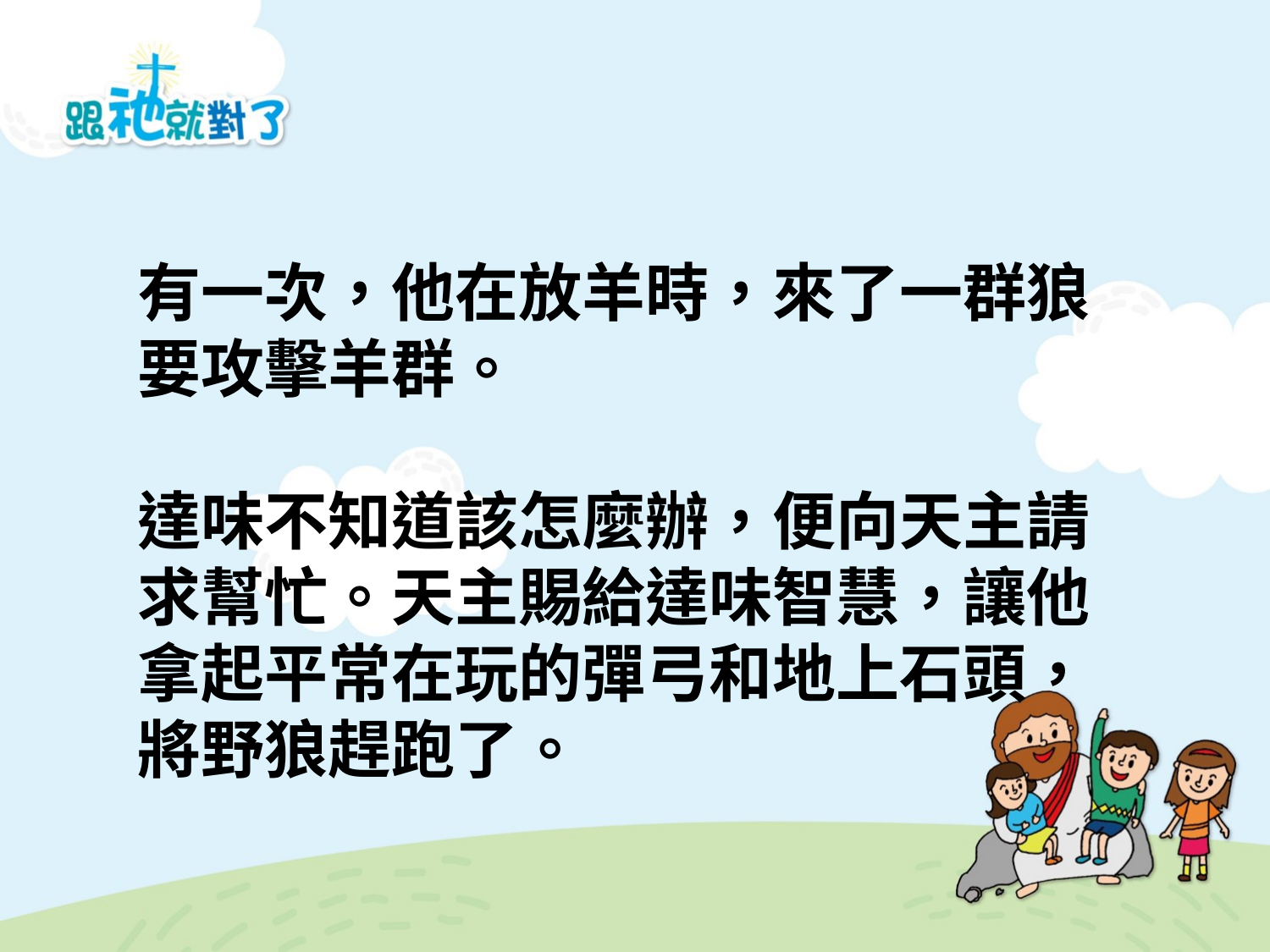

有一次，他在放羊時，來了一群狼要攻擊羊群。

達味不知道該怎麼辦，便向天主請求幫忙。天主賜給達味智慧，讓他拿起平常在玩的彈弓和地上石頭，將野狼趕跑了。